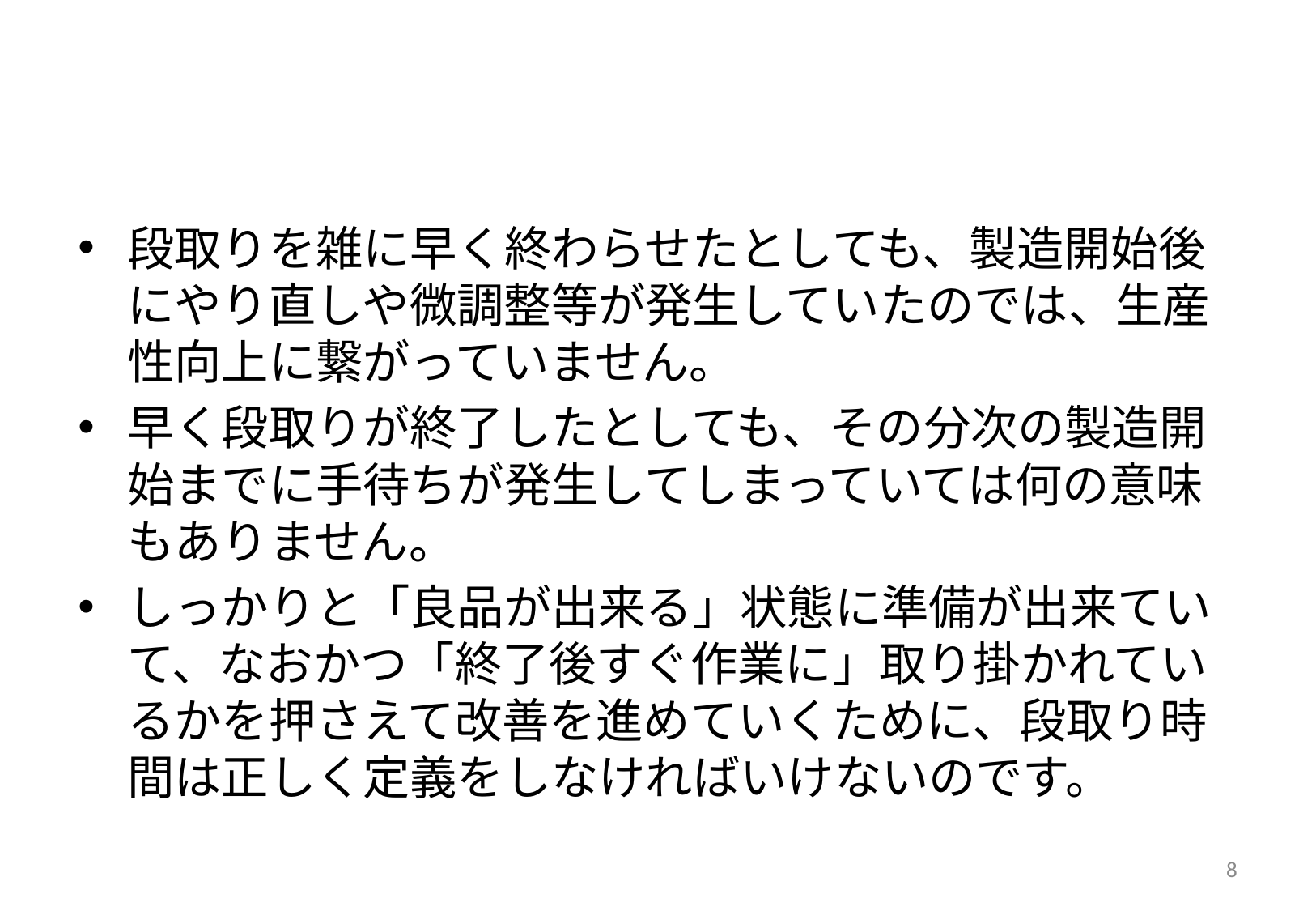

#
段取りを雑に早く終わらせたとしても、製造開始後にやり直しや微調整等が発生していたのでは、生産性向上に繋がっていません。
早く段取りが終了したとしても、その分次の製造開始までに手待ちが発生してしまっていては何の意味もありません。
しっかりと「良品が出来る」状態に準備が出来ていて、なおかつ「終了後すぐ作業に」取り掛かれているかを押さえて改善を進めていくために、段取り時間は正しく定義をしなければいけないのです。

8